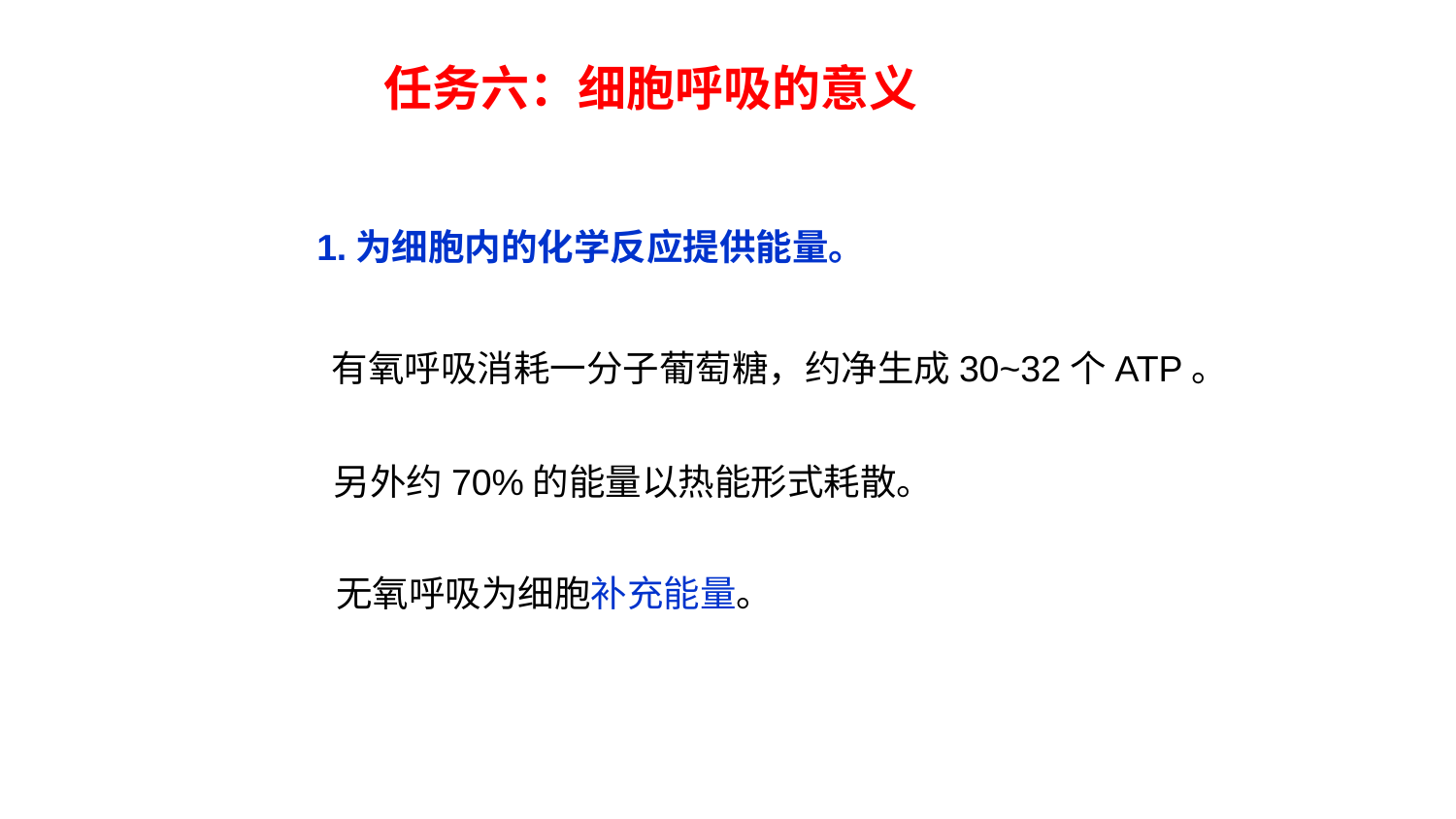

# 任务六：细胞呼吸的意义
1.为细胞内的化学反应提供能量。
有氧呼吸消耗一分子葡萄糖，约净生成30~32个ATP。
另外约70%的能量以热能形式耗散。
无氧呼吸为细胞补充能量。